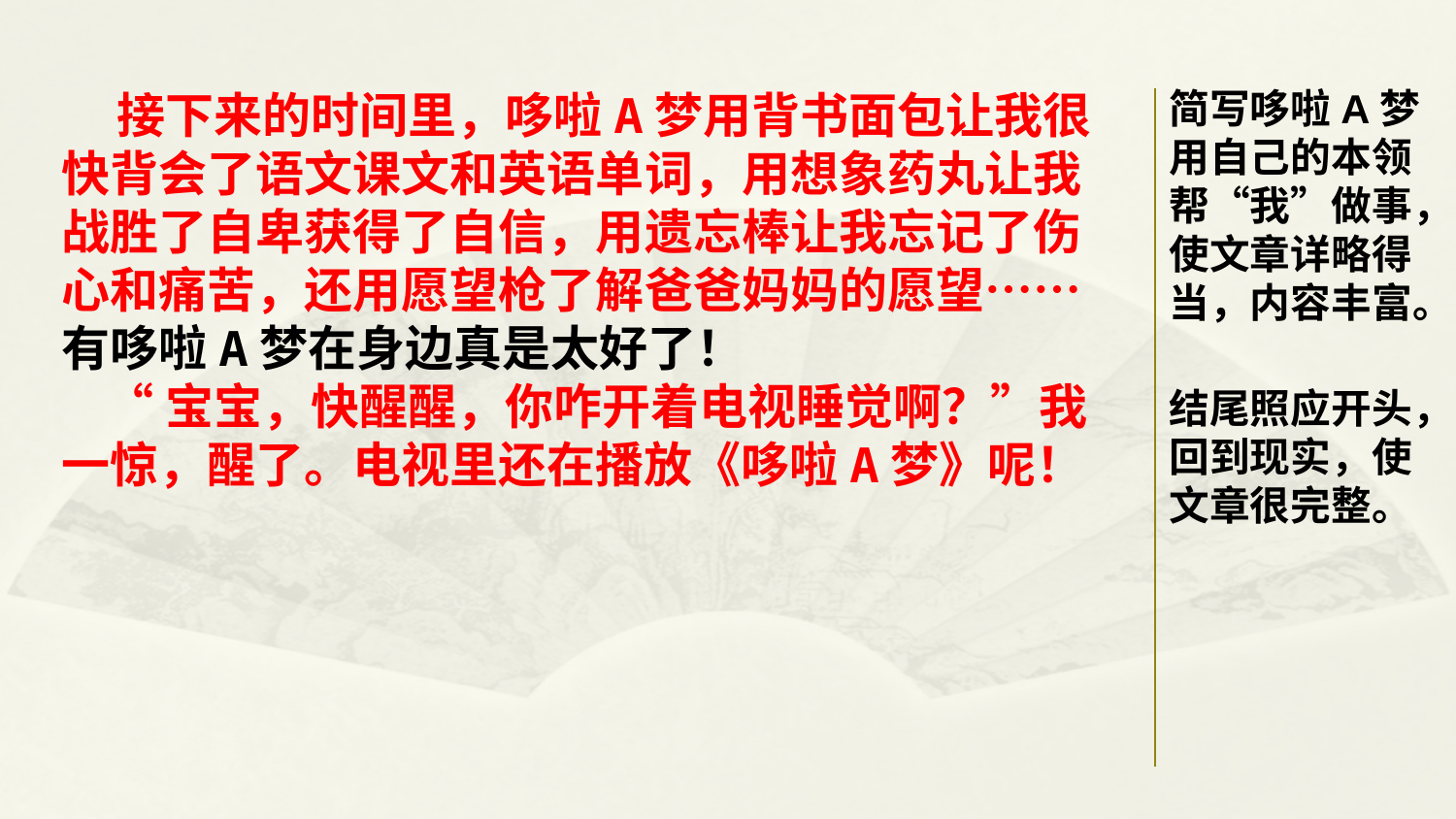

简写哆啦A梦用自己的本领帮“我”做事，使文章详略得当，内容丰富。
    接下来的时间里，哆啦A梦用背书面包让我很快背会了语文课文和英语单词，用想象药丸让我战胜了自卑获得了自信，用遗忘棒让我忘记了伤心和痛苦，还用愿望枪了解爸爸妈妈的愿望……有哆啦A梦在身边真是太好了！
    “宝宝，快醒醒，你咋开着电视睡觉啊？”我一惊，醒了。电视里还在播放《哆啦A梦》呢！
结尾照应开头，回到现实，使文章很完整。